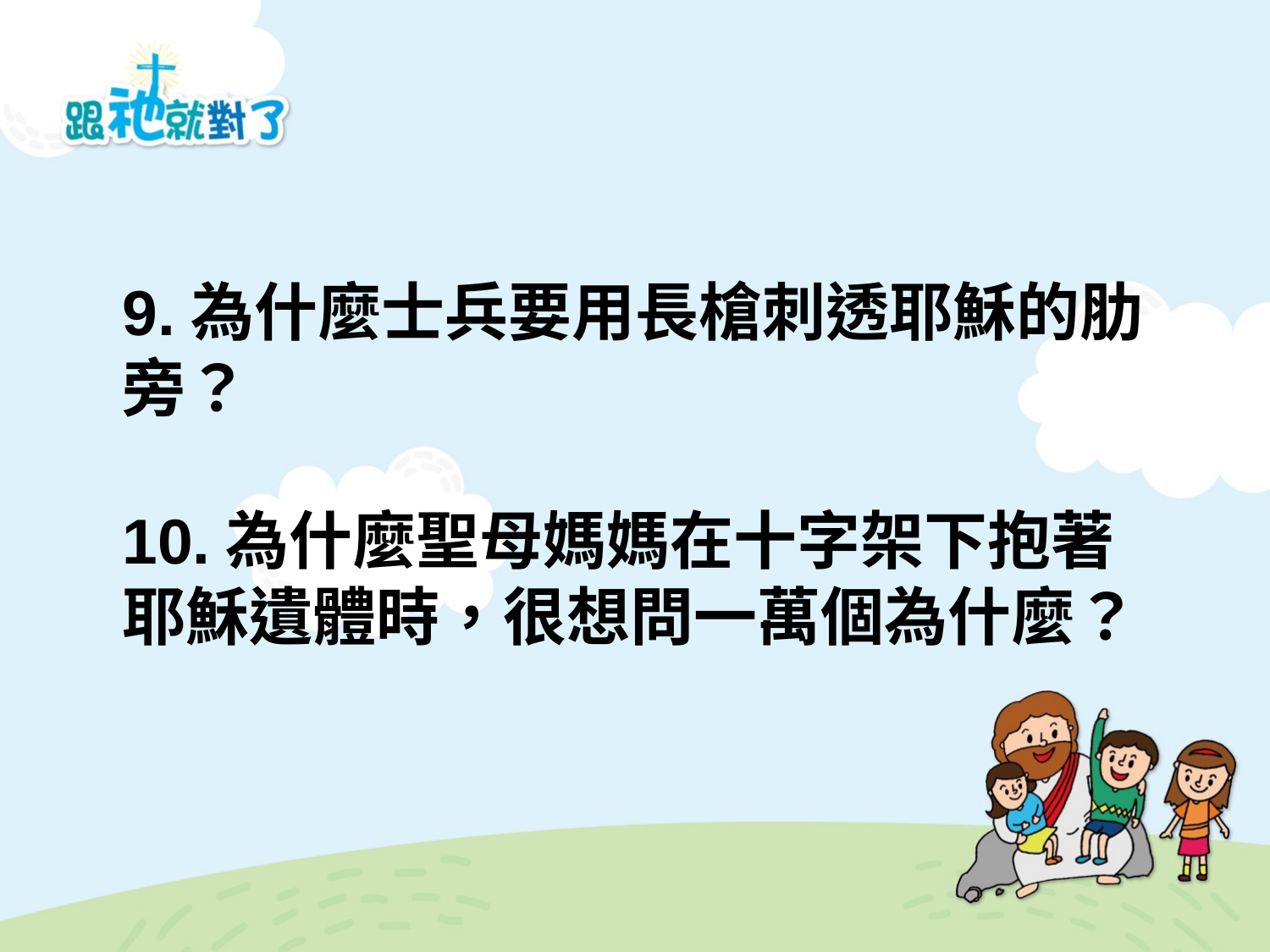

9.為什麼士兵要用長槍刺透耶穌的肋旁？

10.為什麼聖母媽媽在十字架下抱著耶穌遺體時，很想問一萬個為什麼？